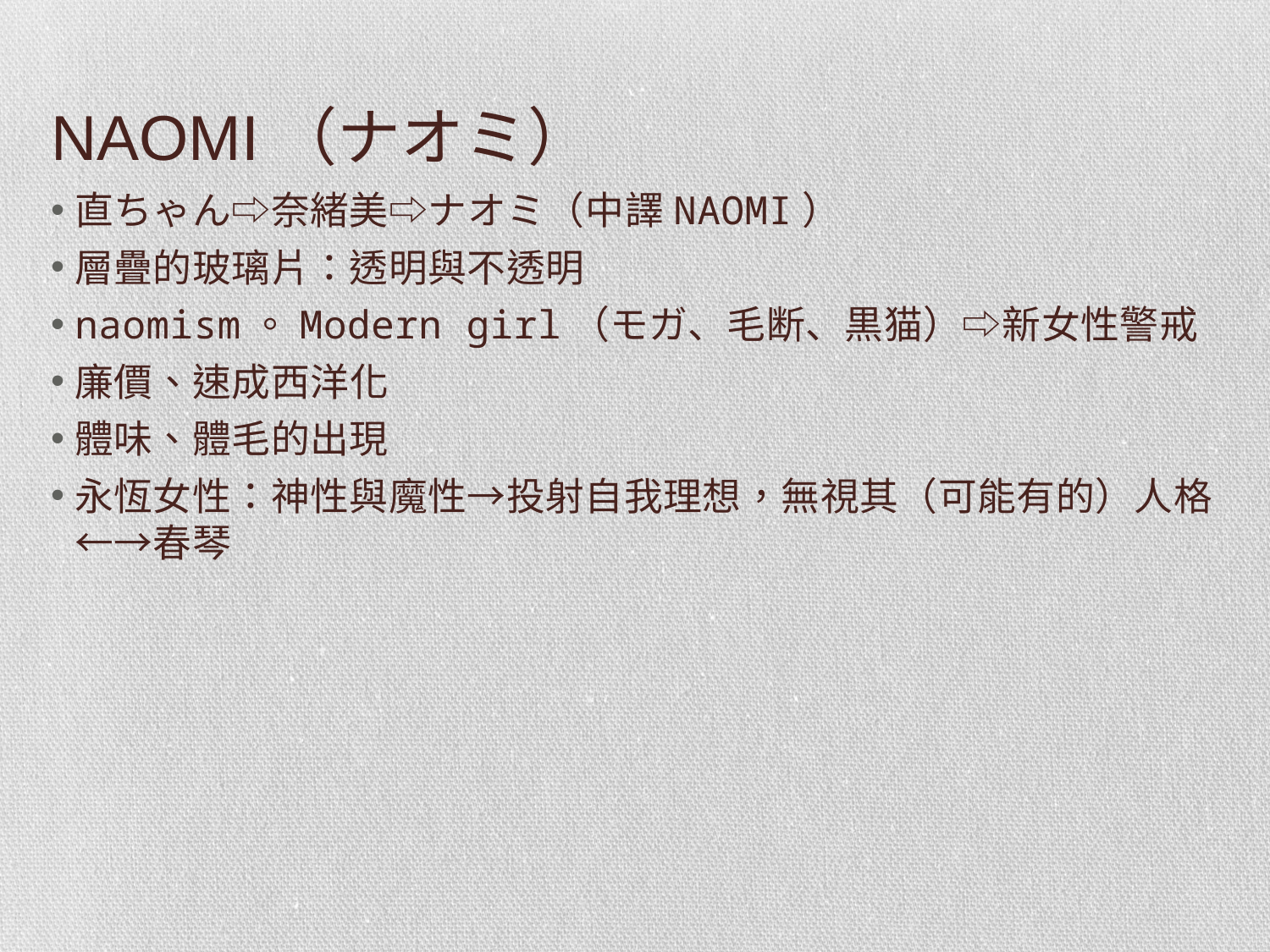

# NAOMI（ナオミ）
直ちゃん⇨奈緒美⇨ナオミ（中譯NAOMI）
層疊的玻璃片：透明與不透明
naomism。Modern girl（モガ、毛断、黒猫）⇨新女性警戒
廉價、速成西洋化
體味、體毛的出現
永恆女性：神性與魔性→投射自我理想，無視其（可能有的）人格←→春琴